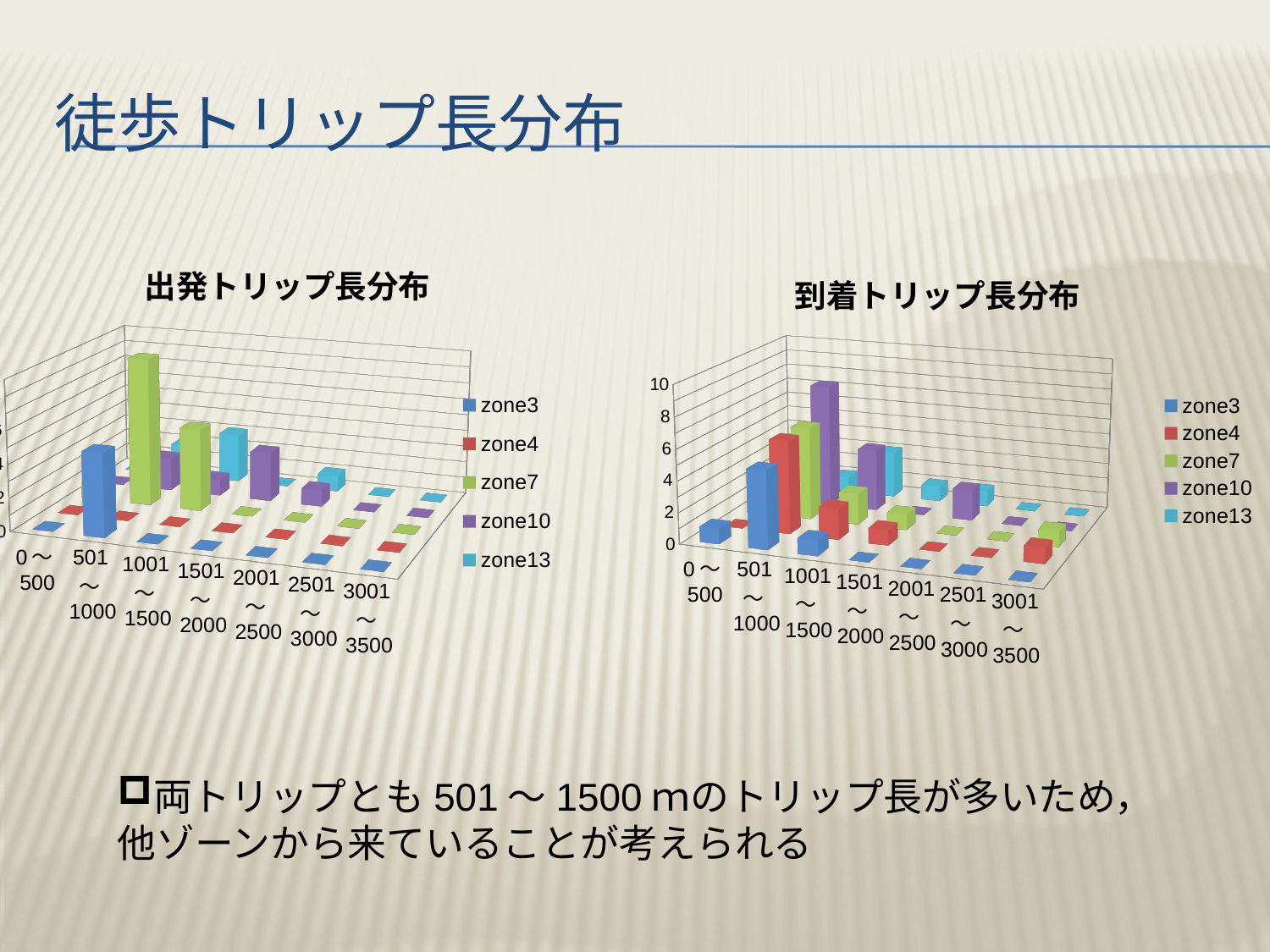

# 徒歩トリップ長分布

[unsupported chart]

[unsupported chart]

両トリップとも501～1500ｍのトリップ長が多いため，他ゾーンから来ていることが考えられる